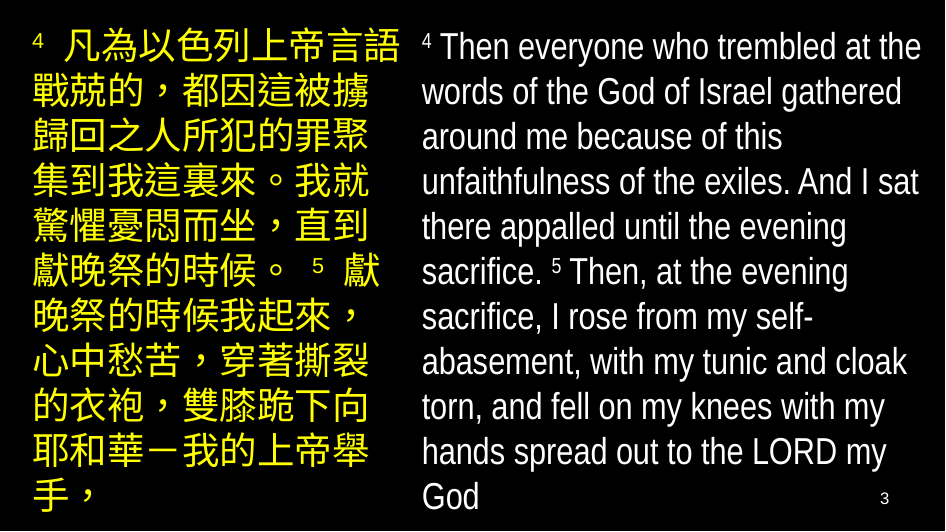

4 凡為以色列上帝言語戰兢的，都因這被擄歸回之人所犯的罪聚集到我這裏來。我就驚懼憂悶而坐，直到獻晚祭的時候。 5 獻晚祭的時候我起來，心中愁苦，穿著撕裂的衣袍，雙膝跪下向耶和華－我的上帝舉手，
4 Then everyone who trembled at the words of the God of Israel gathered around me because of this unfaithfulness of the exiles. And I sat there appalled until the evening sacrifice. 5 Then, at the evening sacrifice, I rose from my self-abasement, with my tunic and cloak torn, and fell on my knees with my hands spread out to the Lord my God
3